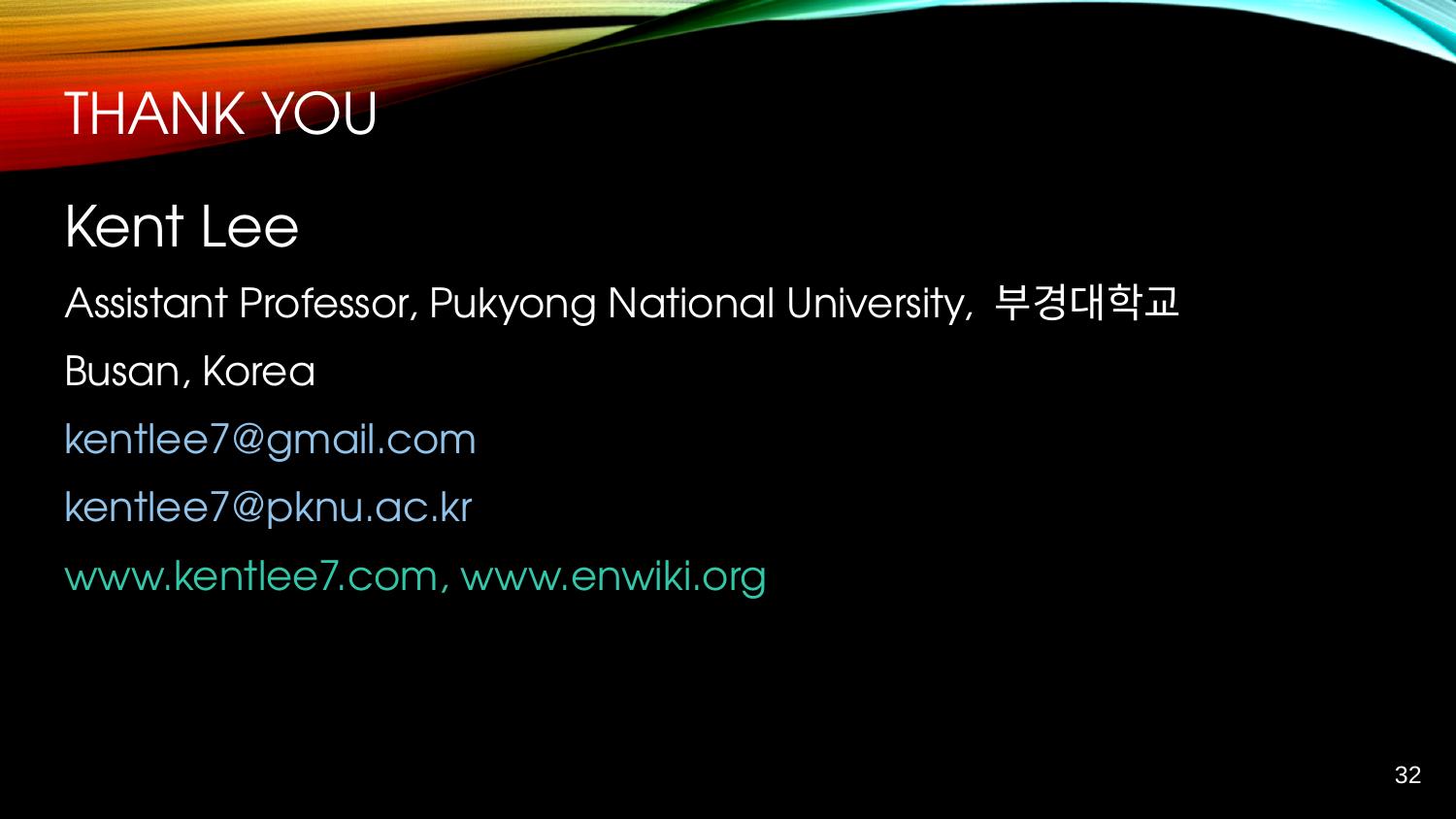

# Thank you
Kent Lee
Assistant Professor, Pukyong National University, 부경대학교
Busan, Korea
kentlee7@gmail.com
kentlee7@pknu.ac.kr
www.kentlee7.com, www.enwiki.org
32